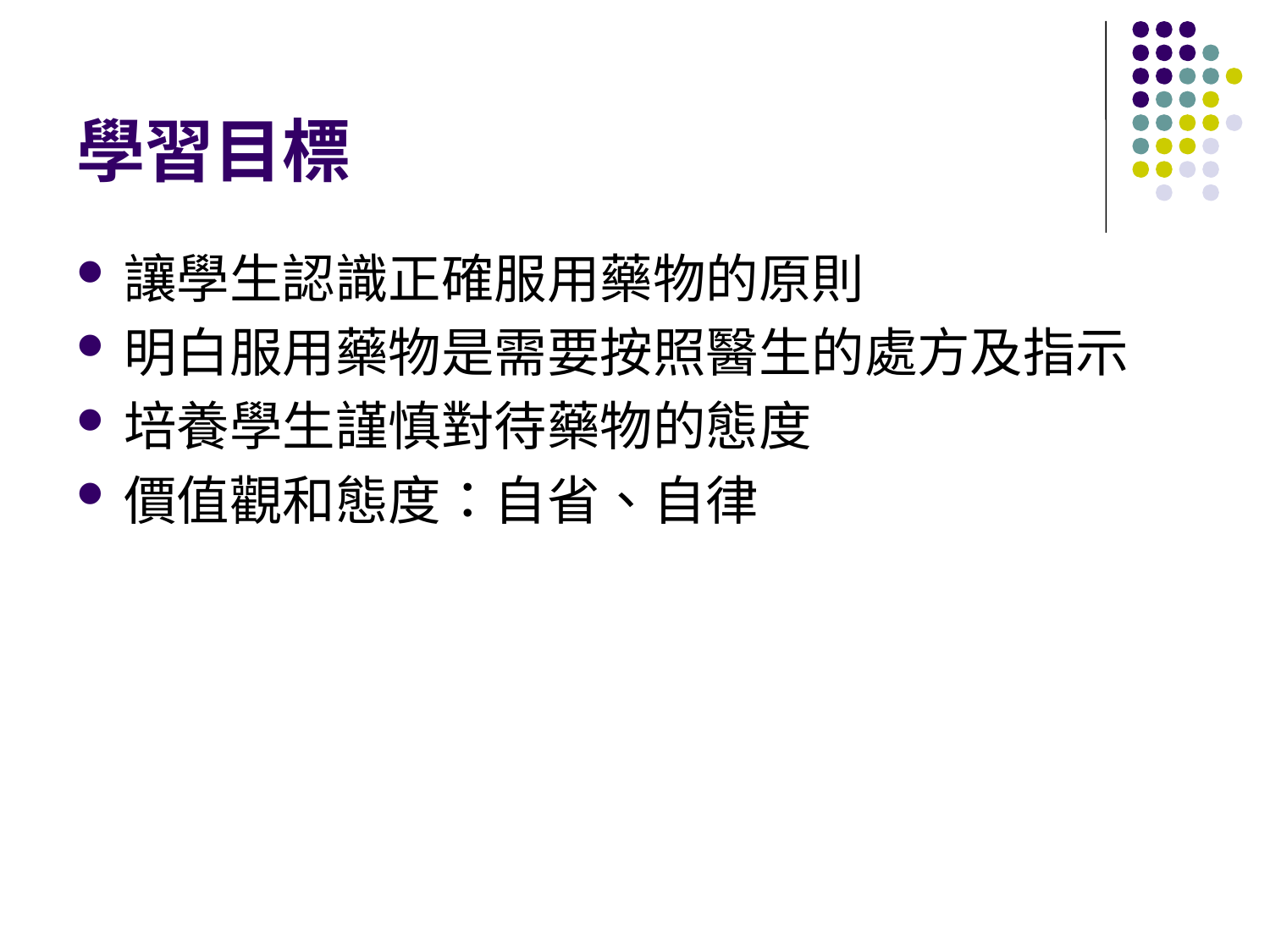

# 學習目標
讓學生認識正確服用藥物的原則
明白服用藥物是需要按照醫生的處方及指示
培養學生謹慎對待藥物的態度
價值觀和態度：自省、自律